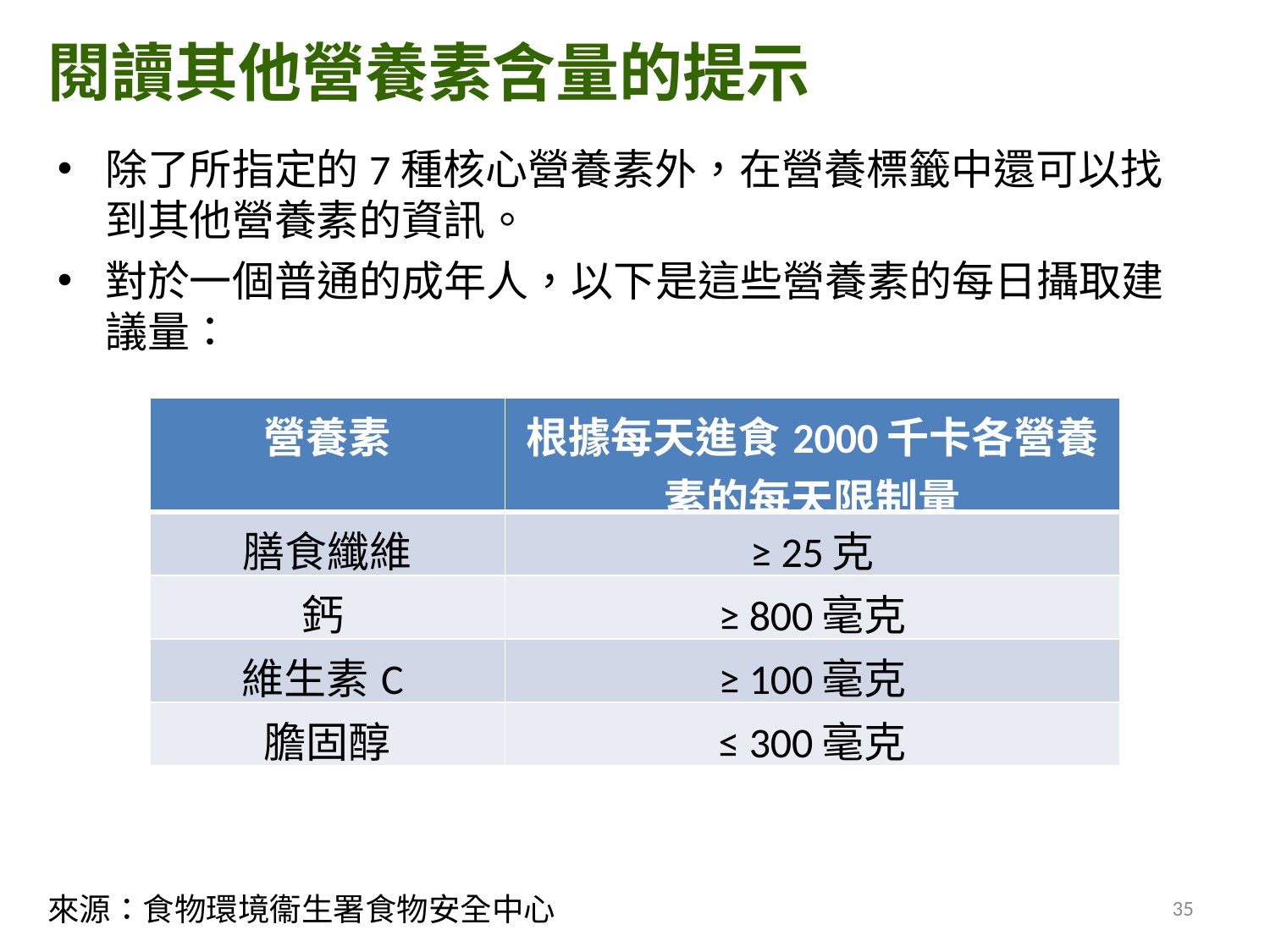

閱讀其他營養素含量的提示
除了所指定的7種核心營養素外，在營養標籤中還可以找到其他營養素的資訊。
對於一個普通的成年人，以下是這些營養素的每日攝取建議量：
| 營養素 | 根據每天進食2000千卡各營養素的每天限制量 |
| --- | --- |
| 膳食纖維 | ≥ 25克 |
| 鈣 | ≥ 800毫克 |
| 維生素C | ≥ 100毫克 |
| 膽固醇 | ≤ 300毫克 |
35
來源：食物環境衞生署食物安全中心